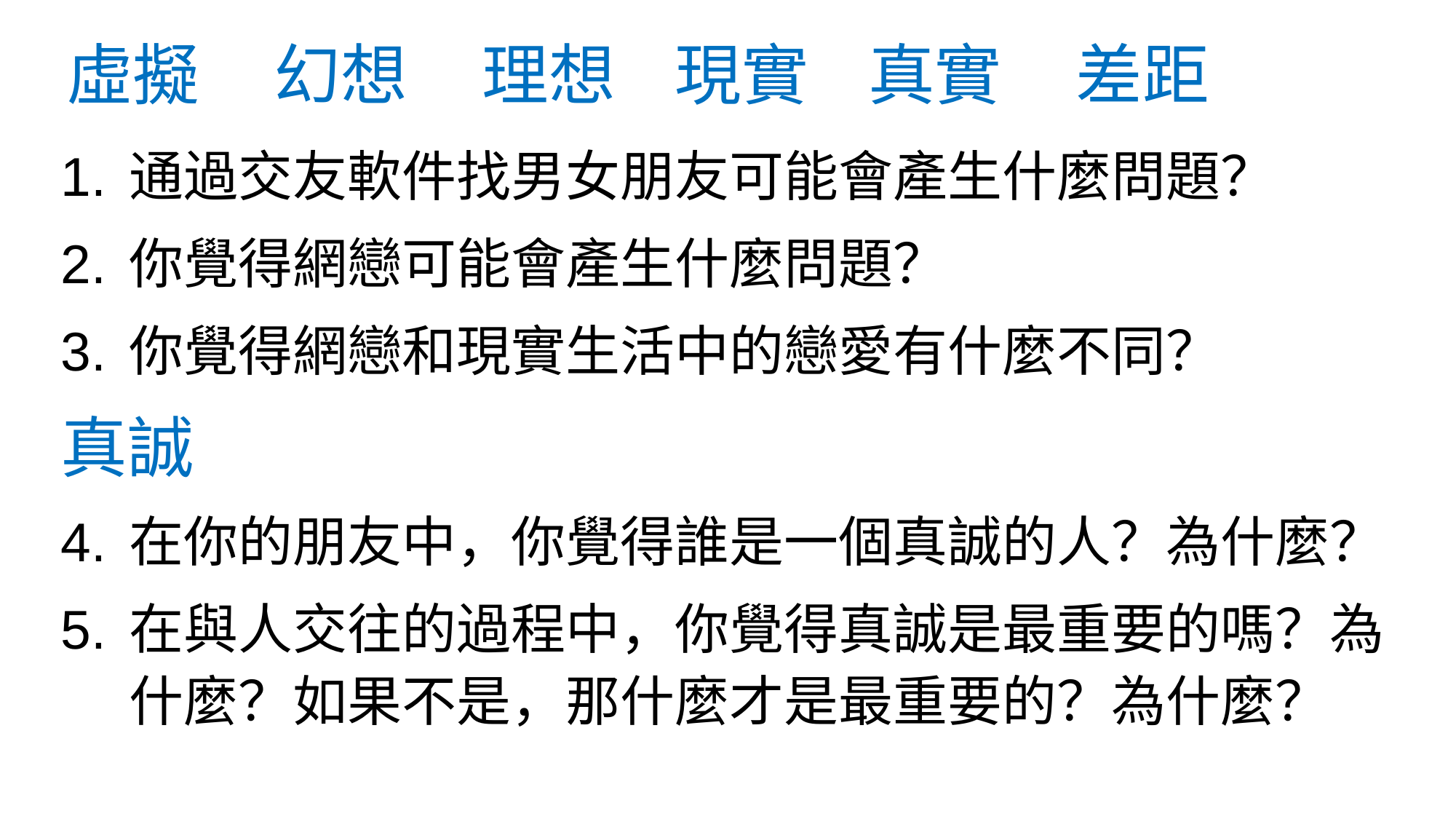

# 虛擬     幻想     理想    現實    真實     差距
通過交友軟件找男女朋友可能會產生什麼問題？
你覺得網戀可能會產生什麼問題？
你覺得網戀和現實生活中的戀愛有什麼不同？
真誠
在你的朋友中，你覺得誰是一個真誠的人？為什麼？
在與人交往的過程中，你覺得真誠是最重要的嗎？為什麼？如果不是，那什麼才是最重要的？為什麼？